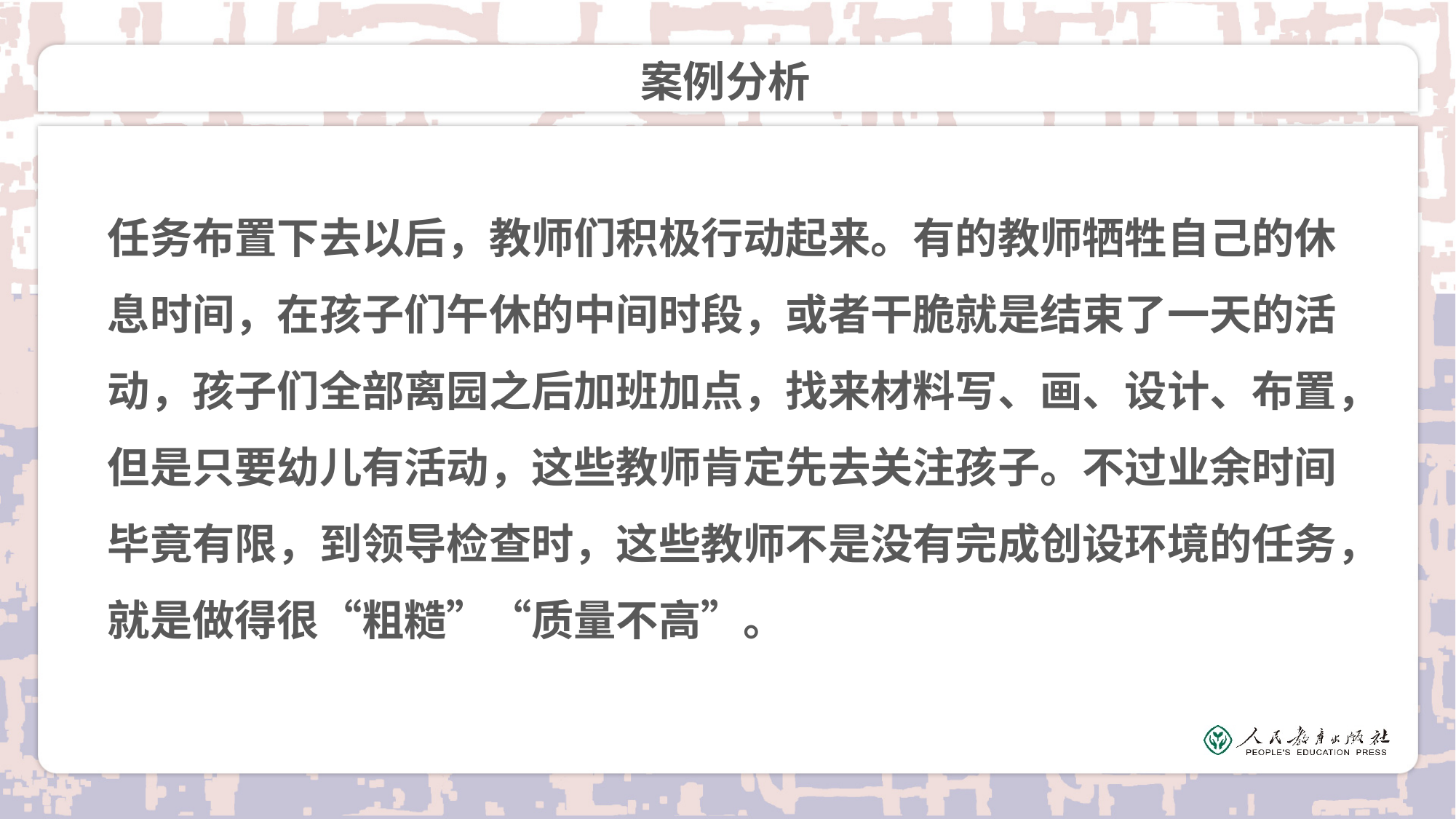

# 案例分析
任务布置下去以后，教师们积极行动起来。有的教师牺牲自己的休息时间，在孩子们午休的中间时段，或者干脆就是结束了一天的活动，孩子们全部离园之后加班加点，找来材料写、画、设计、布置，但是只要幼儿有活动，这些教师肯定先去关注孩子。不过业余时间毕竟有限，到领导检查时，这些教师不是没有完成创设环境的任务，就是做得很“粗糙”“质量不高”。